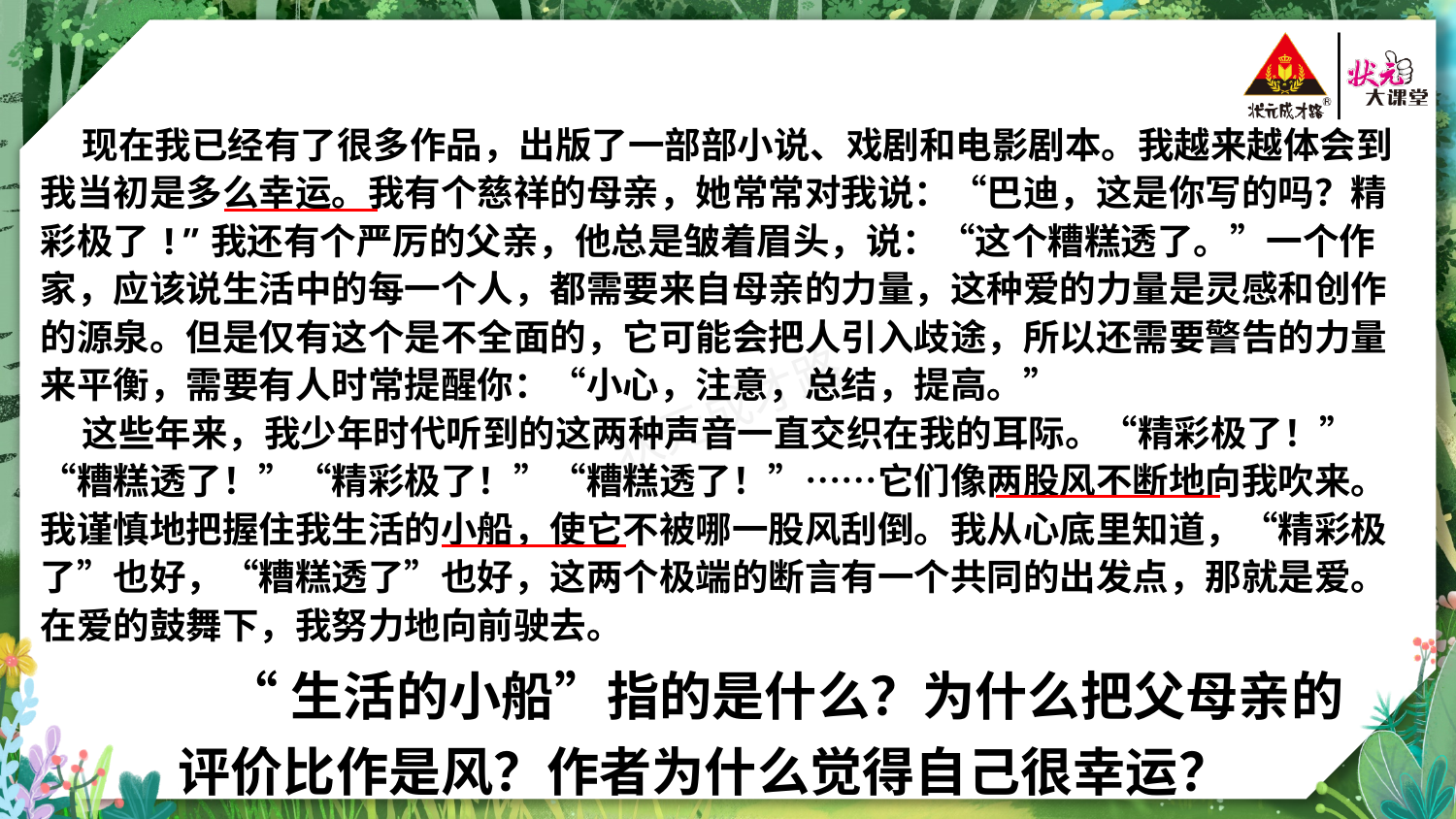

现在我已经有了很多作品，出版了一部部小说、戏剧和电影剧本。我越来越体会到我当初是多么幸运。我有个慈祥的母亲，她常常对我说：“巴迪，这是你写的吗？精彩极了!”我还有个严厉的父亲，他总是皱着眉头，说：“这个糟糕透了。”一个作家，应该说生活中的每一个人，都需要来自母亲的力量，这种爱的力量是灵感和创作的源泉。但是仅有这个是不全面的，它可能会把人引入歧途，所以还需要警告的力量来平衡，需要有人时常提醒你：“小心，注意，总结，提高。”
    这些年来，我少年时代听到的这两种声音一直交织在我的耳际。“精彩极了！”“糟糕透了！”“精彩极了！”“糟糕透了！”……它们像两股风不断地向我吹来。我谨慎地把握住我生活的小船，使它不被哪一股风刮倒。我从心底里知道，“精彩极了”也好，“糟糕透了”也好，这两个极端的断言有一个共同的出发点，那就是爱。在爱的鼓舞下，我努力地向前驶去。
    “生活的小船”指的是什么？为什么把父母亲的评价比作是风？作者为什么觉得自己很幸运？